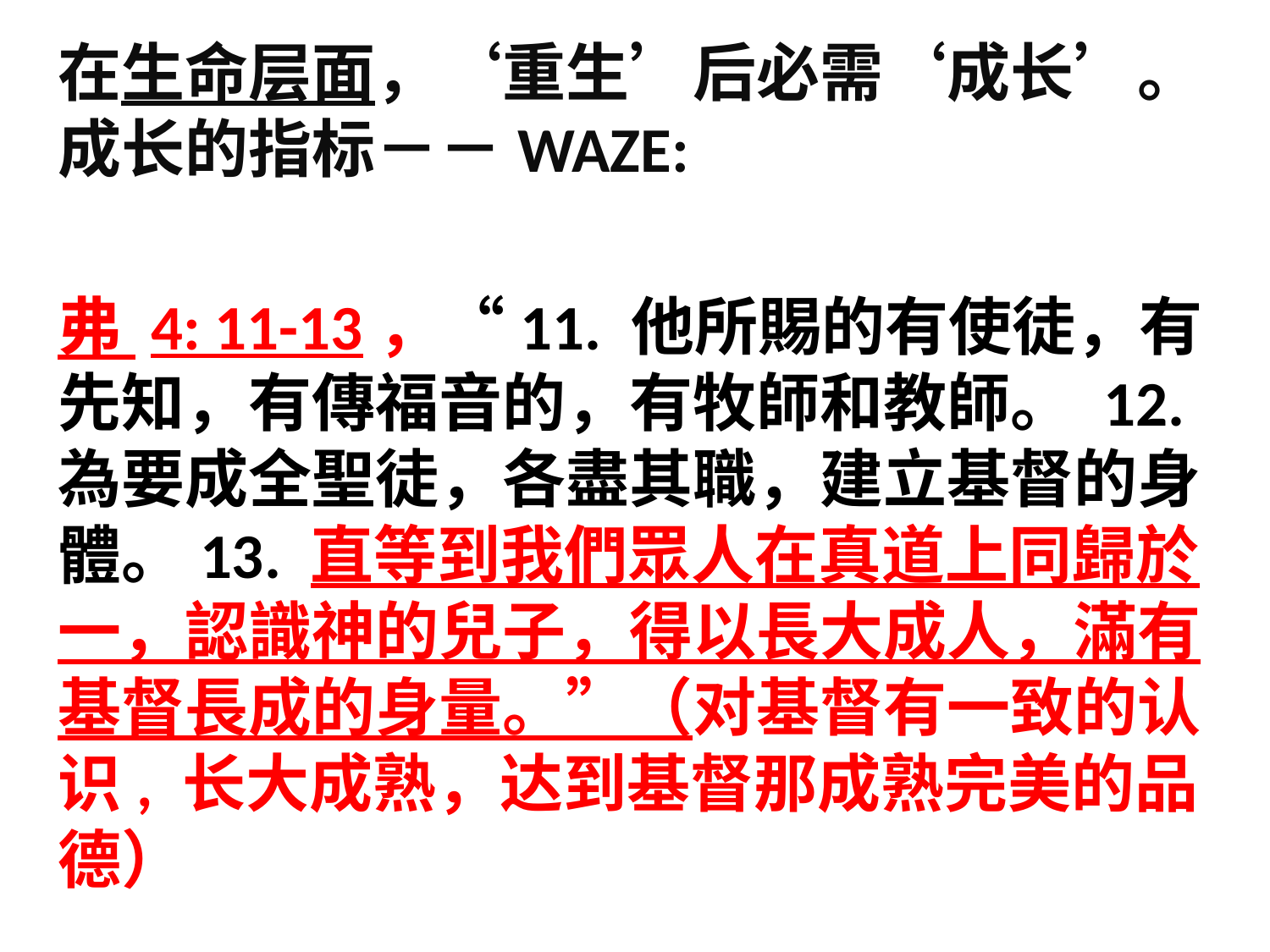

在生命层面，‘重生’后必需‘成长’。成长的指标－－WAZE:

弗 4: 11-13，“11. 他所賜的有使徒，有先知，有傳福音的，有牧師和教師。 12. 為要成全聖徒，各盡其職，建立基督的身體。13. 直等到我們眾人在真道上同歸於一，認識神的兒子，得以長大成人，滿有基督長成的身量。”（对基督有一致的认识, 长大成熟，达到基督那成熟完美的品德）